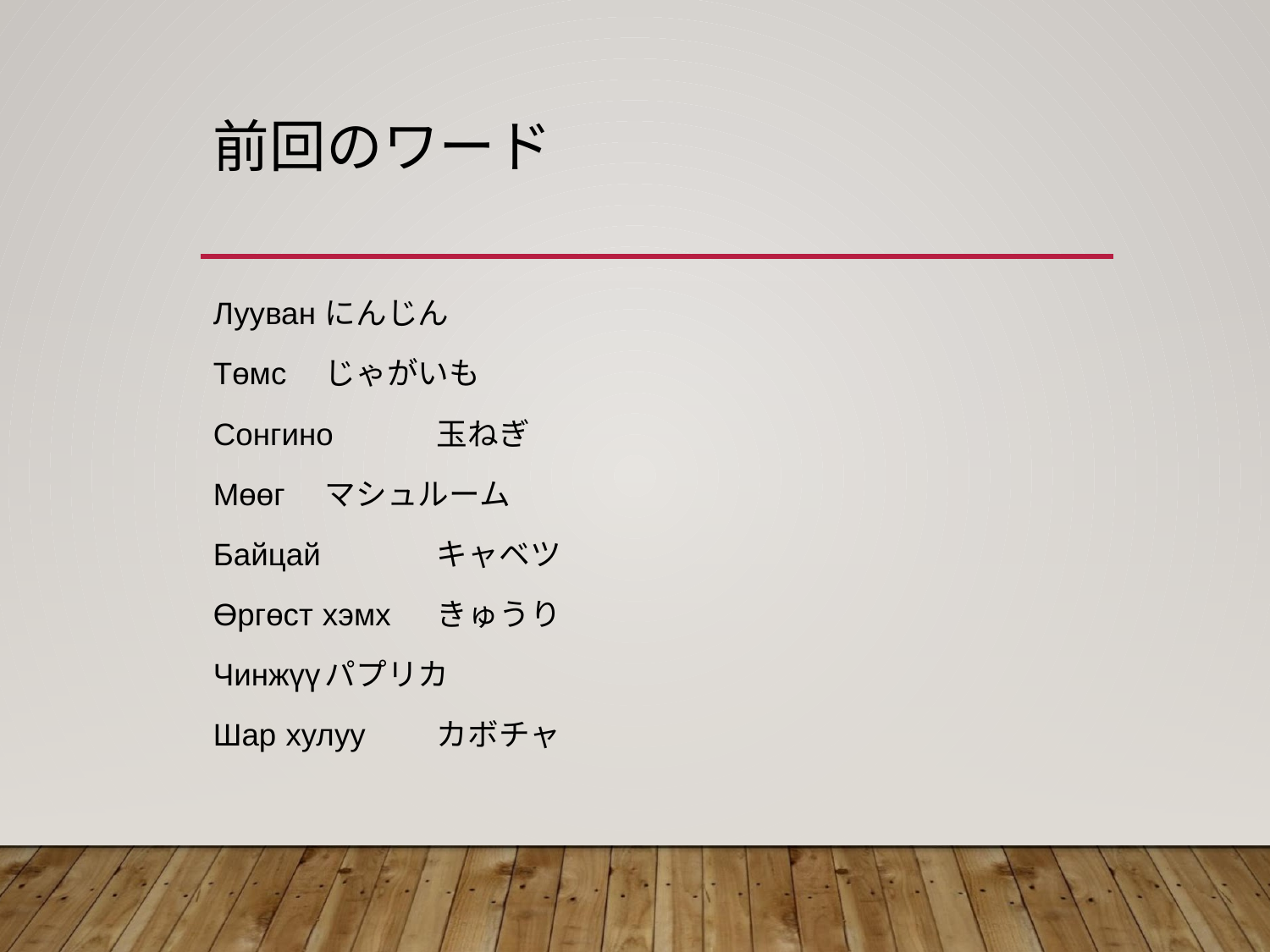

# 前回のワード
Лууван					にんじん
Төмс					じゃがいも
Сонгино					玉ねぎ
Мөөг					マシュルーム
Байцай 					キャベツ
Өргөст хэмх				きゅうり
Чинжүү					パプリカ
Шар хулуу				カボチャ